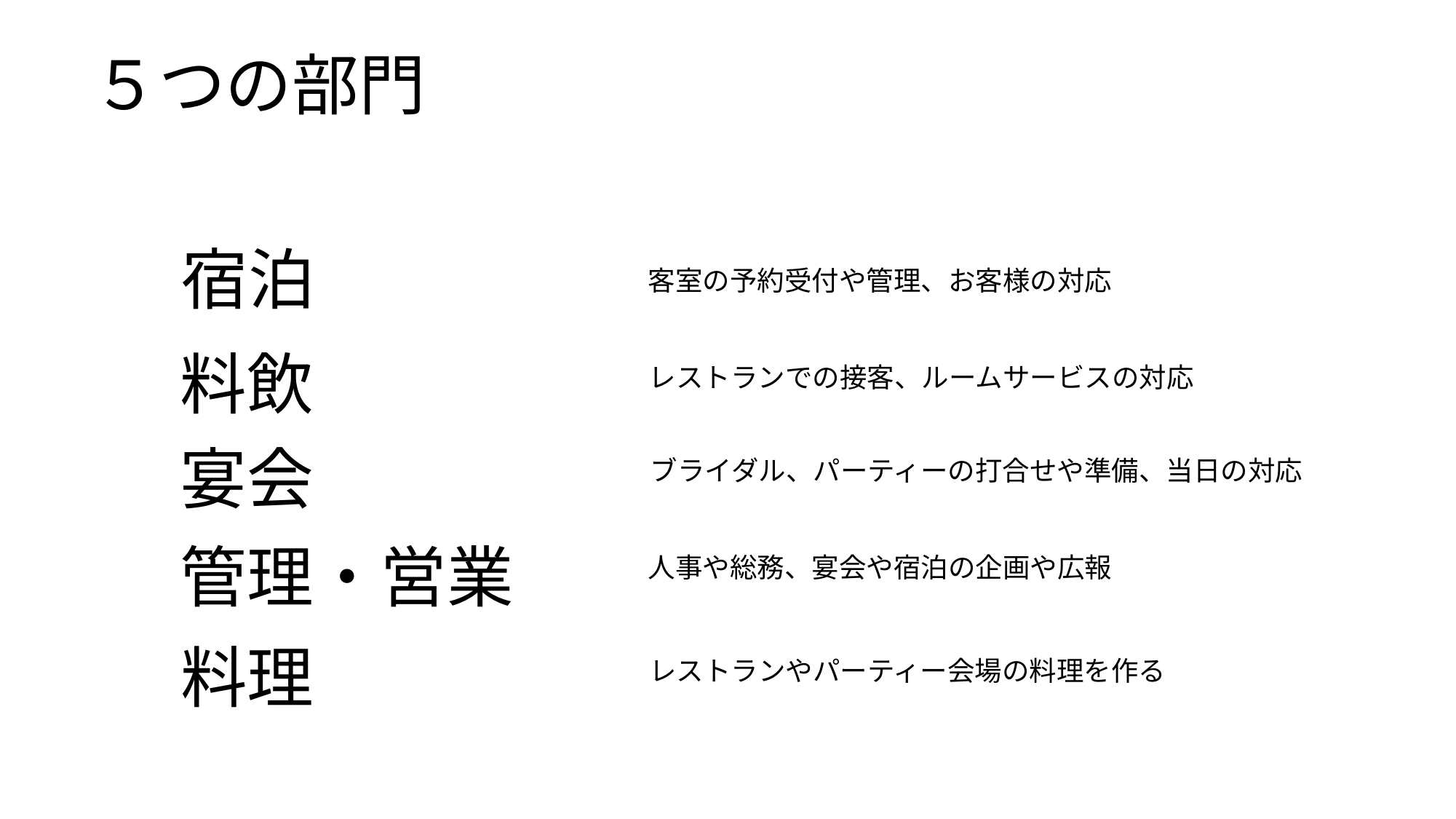

５つの部門
宿泊
客室の予約受付や管理、お客様の対応
料飲
レストランでの接客、ルームサービスの対応
宴会
ブライダル、パーティーの打合せや準備、当日の対応
管理・営業
人事や総務、宴会や宿泊の企画や広報
料理
レストランやパーティー会場の料理を作る